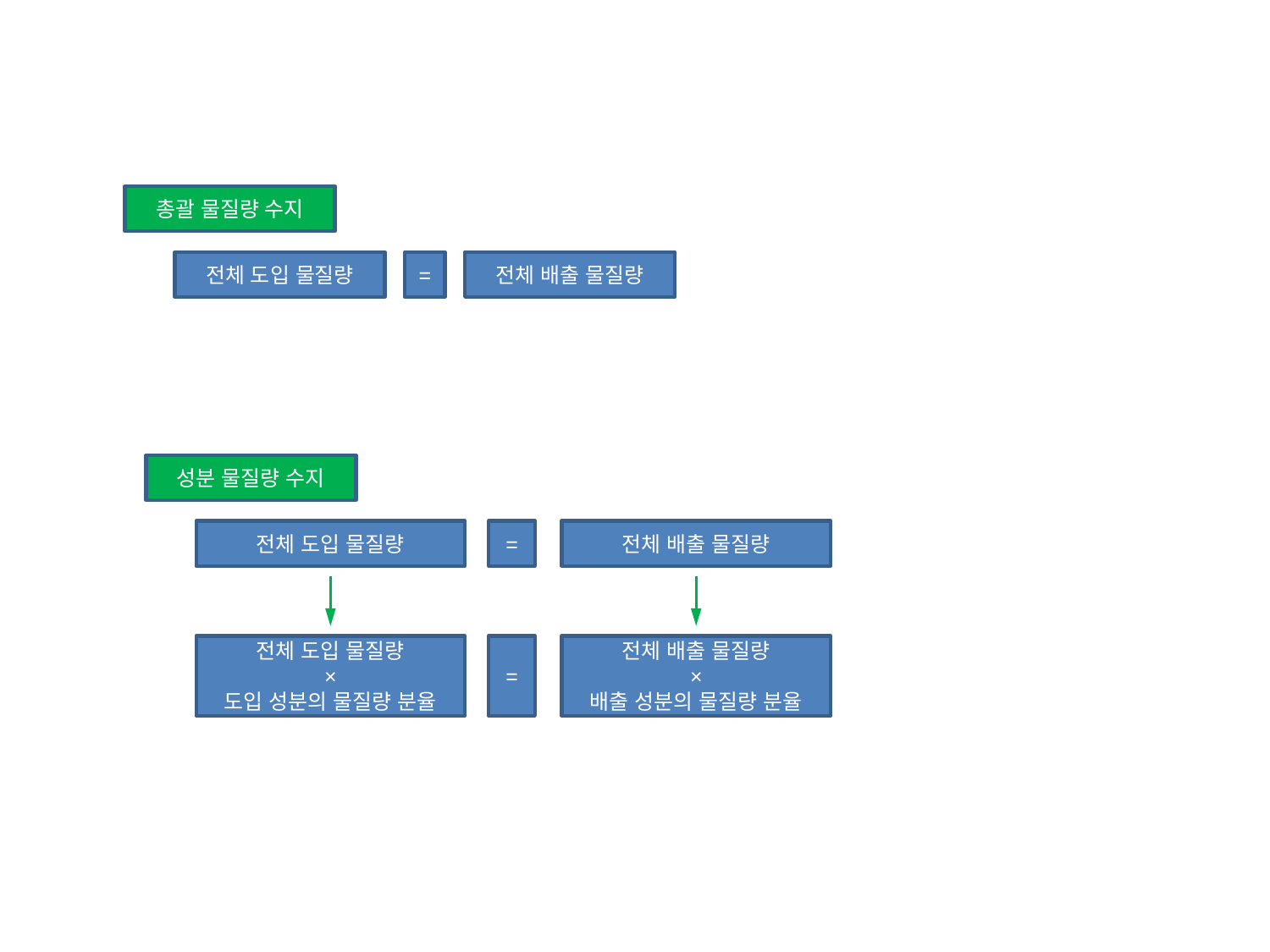

총괄 물질량 수지
전체 도입 물질량
=
전체 배출 물질량
성분 물질량 수지
전체 도입 물질량
=
전체 배출 물질량
전체 도입 물질량
×
도입 성분의 물질량 분율
=
전체 배출 물질량
×
배출 성분의 물질량 분율